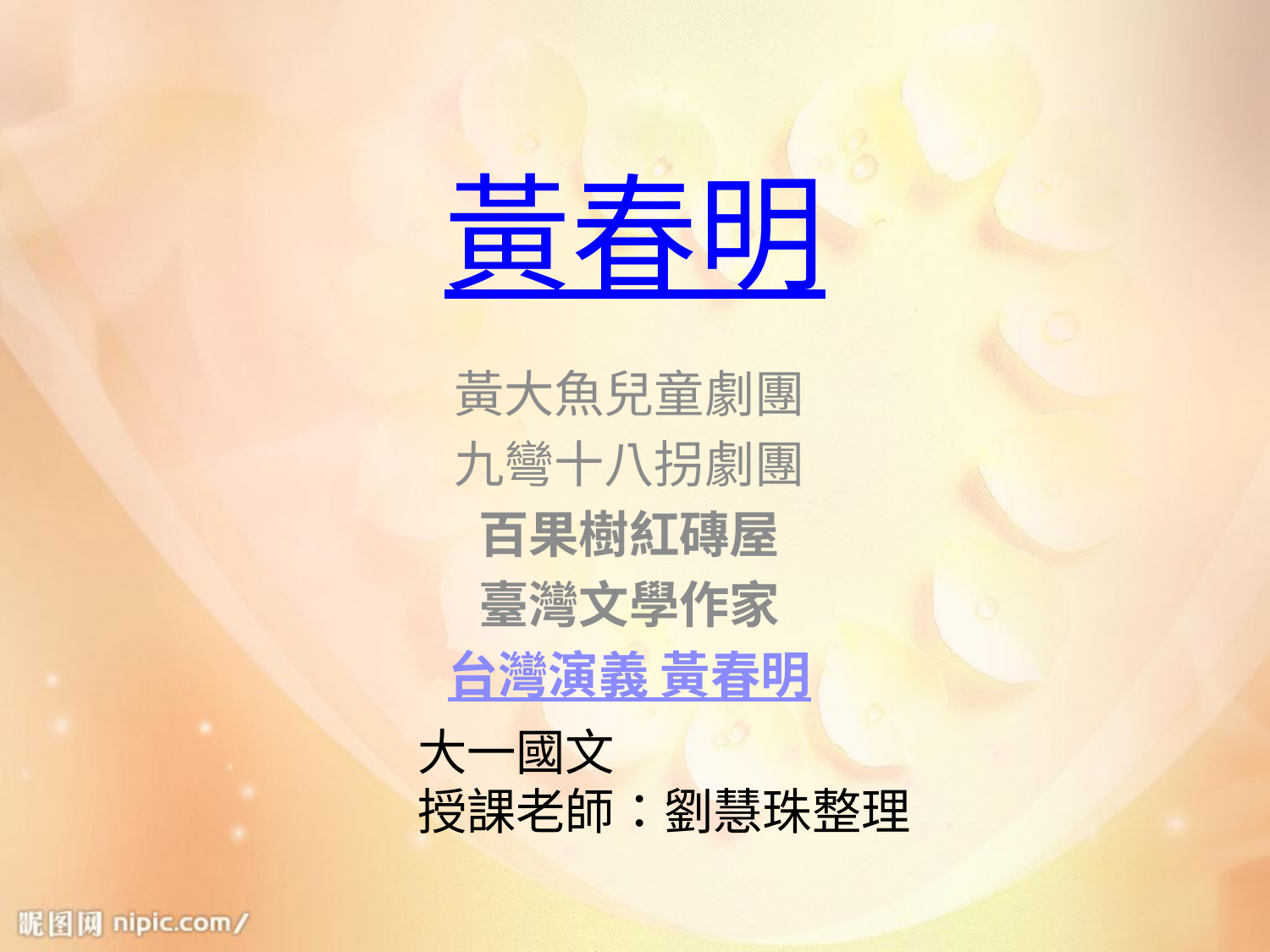

# 黃春明
黃大魚兒童劇團
九彎十八拐劇團
百果樹紅磚屋
臺灣文學作家
台灣演義 黃春明

大一國文
授課老師：劉慧珠整理